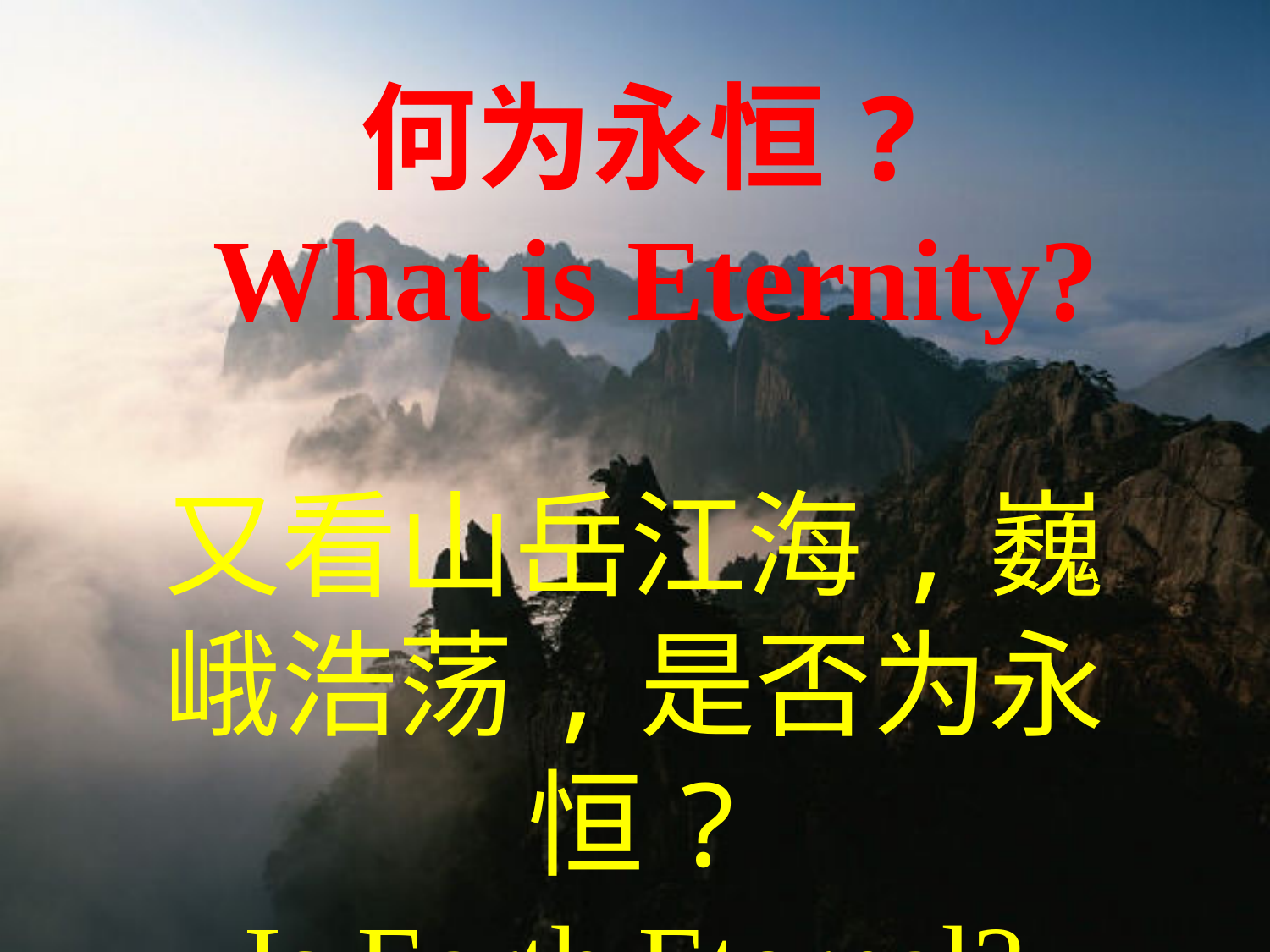

何为永恒?
What is Eternity?
又看山岳江海,巍峨浩荡,是否为永恒?
Is Earth Eternal?